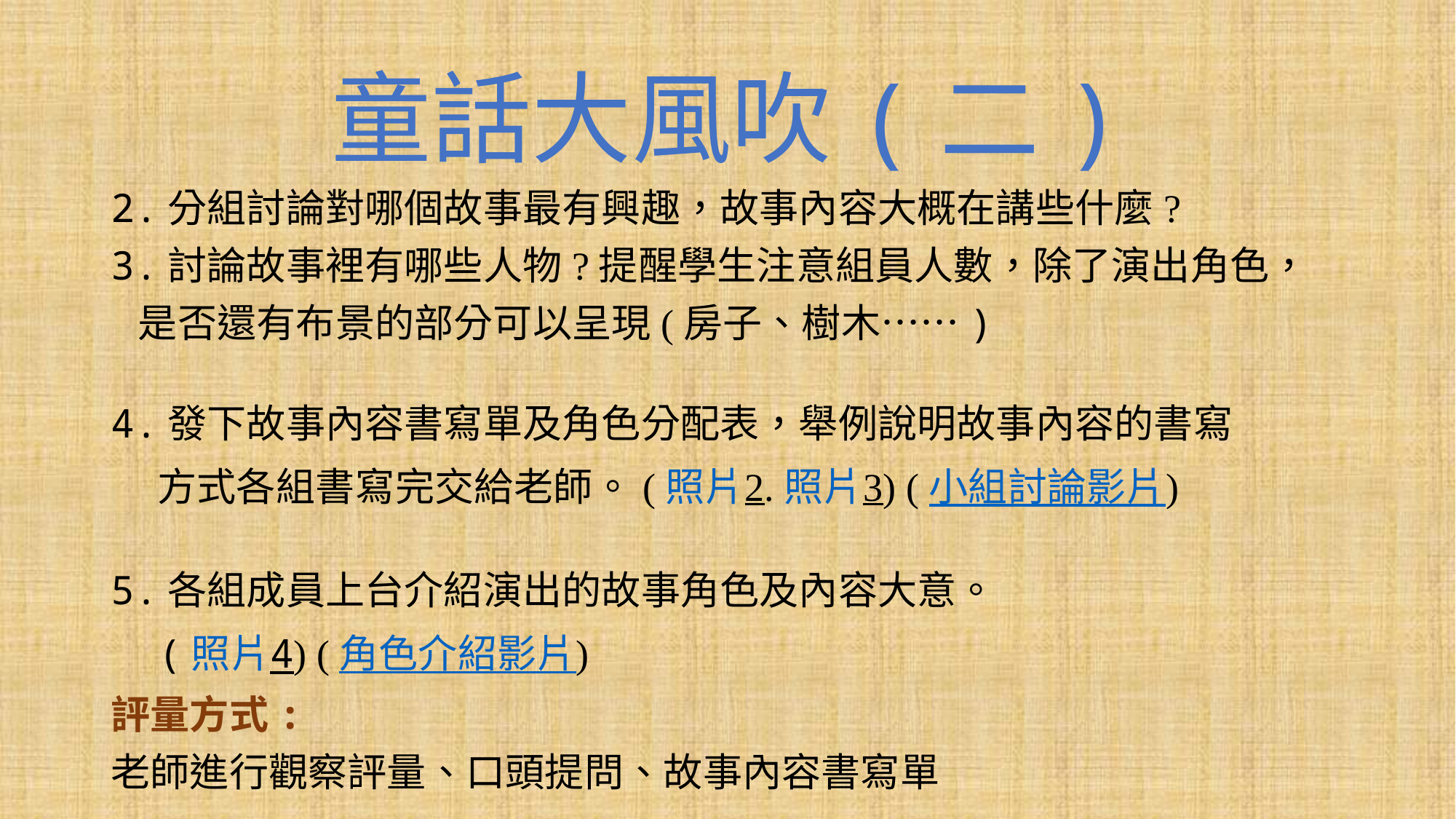

# 童話大風吹(二)
2.分組討論對哪個故事最有興趣，故事內容大概在講些什麼?
3.討論故事裡有哪些人物?提醒學生注意組員人數，除了演出角色，
  是否還有布景的部分可以呈現(房子、樹木……)
4.發下故事內容書寫單及角色分配表，舉例說明故事內容的書寫
    方式各組書寫完交給老師。(照片2.照片3) (小組討論影片)
5.各組成員上台介紹演出的故事角色及內容大意。
  (照片4) (角色介紹影片)
評量方式:
老師進行觀察評量、口頭提問、故事內容書寫單